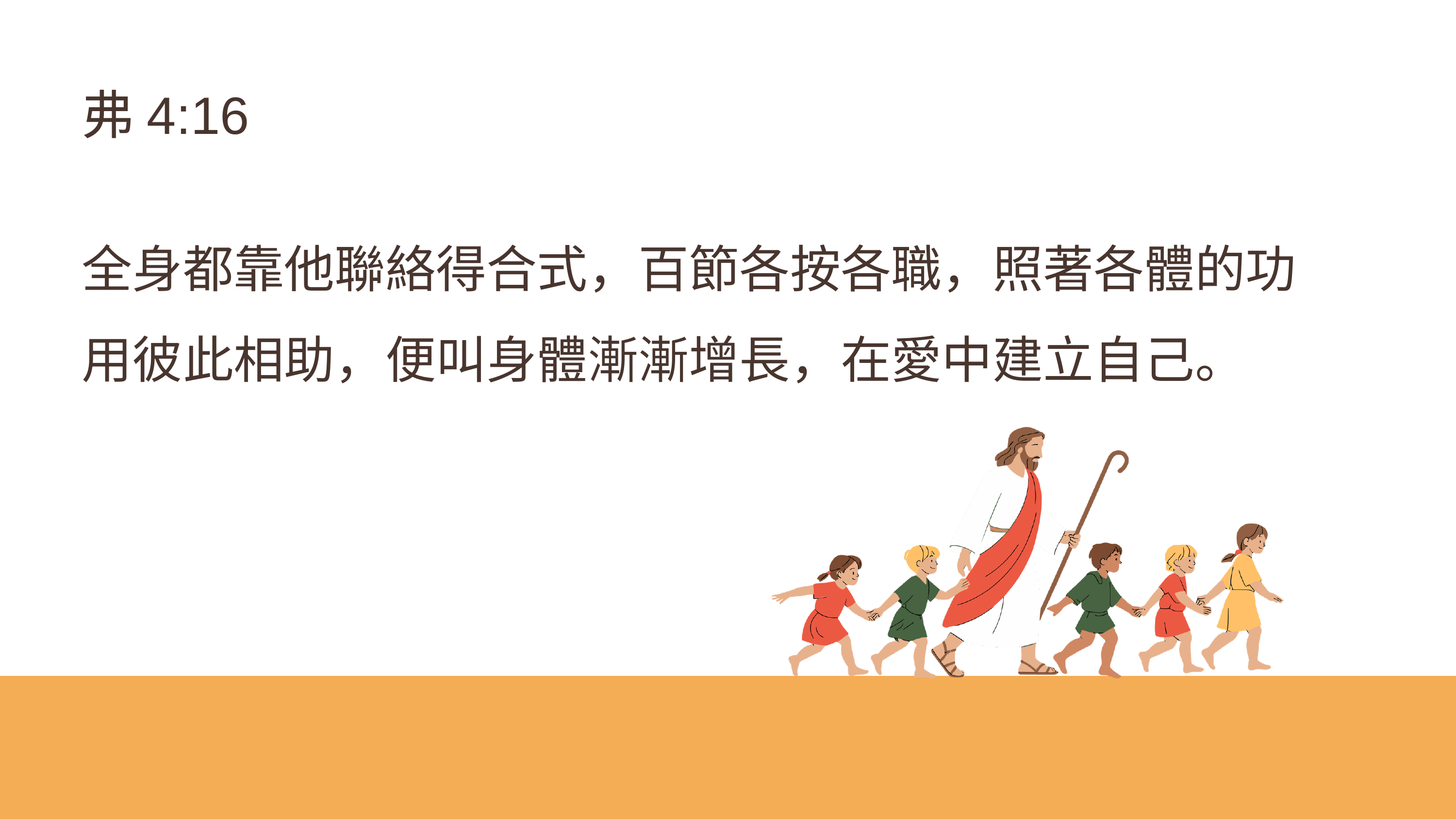

弗4:16
全身都靠他聯絡得合式，百節各按各職，照著各體的功用彼此相助，便叫身體漸漸增長，在愛中建立自己。